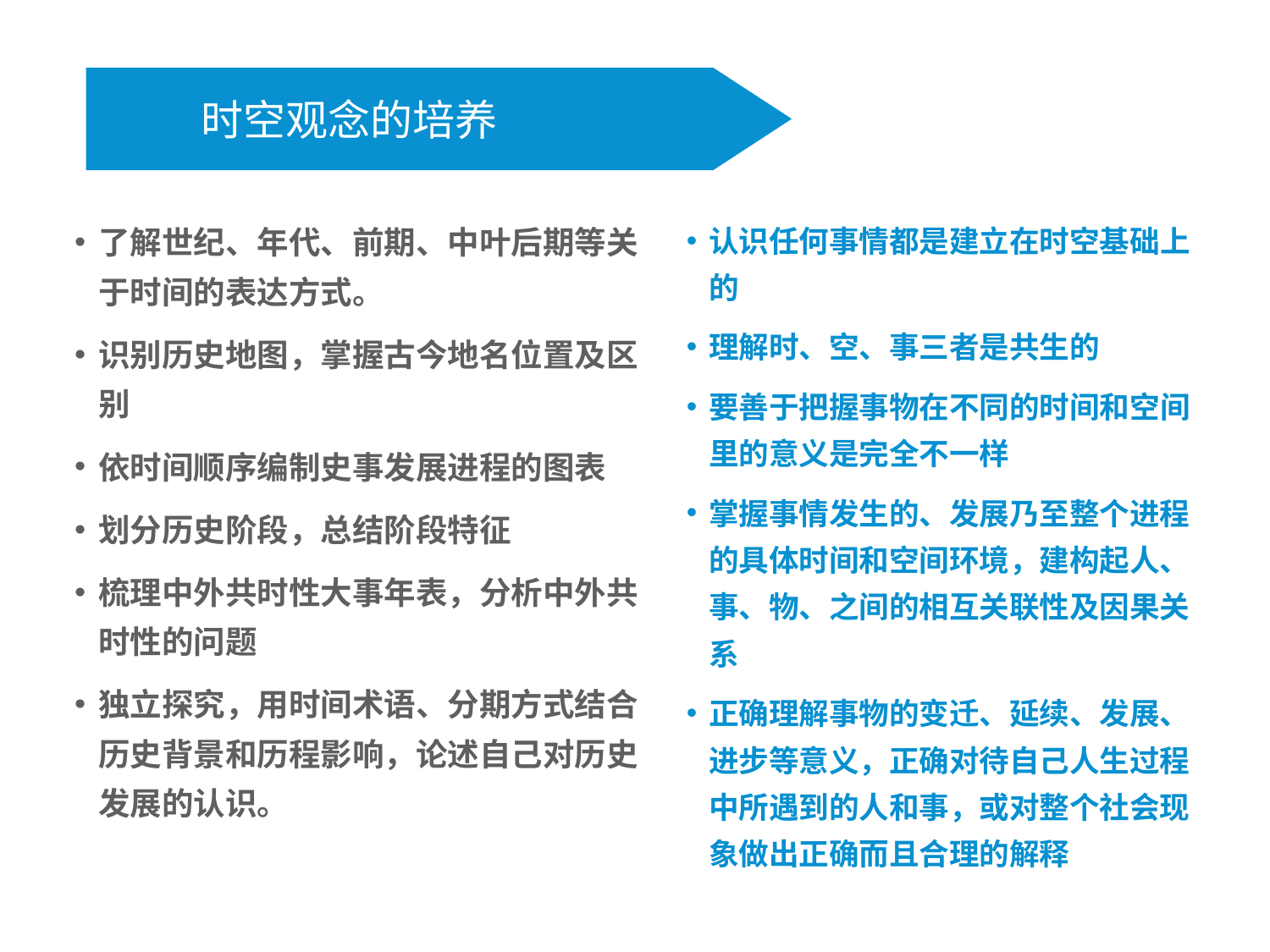

时空观念的培养
了解世纪、年代、前期、中叶后期等关于时间的表达方式。
识别历史地图，掌握古今地名位置及区别
依时间顺序编制史事发展进程的图表
划分历史阶段，总结阶段特征
梳理中外共时性大事年表，分析中外共时性的问题
独立探究，用时间术语、分期方式结合历史背景和历程影响，论述自己对历史发展的认识。
认识任何事情都是建立在时空基础上的
理解时、空、事三者是共生的
要善于把握事物在不同的时间和空间里的意义是完全不一样
掌握事情发生的、发展乃至整个进程的具体时间和空间环境，建构起人、事、物、之间的相互关联性及因果关系
正确理解事物的变迁、延续、发展、进步等意义，正确对待自己人生过程中所遇到的人和事，或对整个社会现象做出正确而且合理的解释